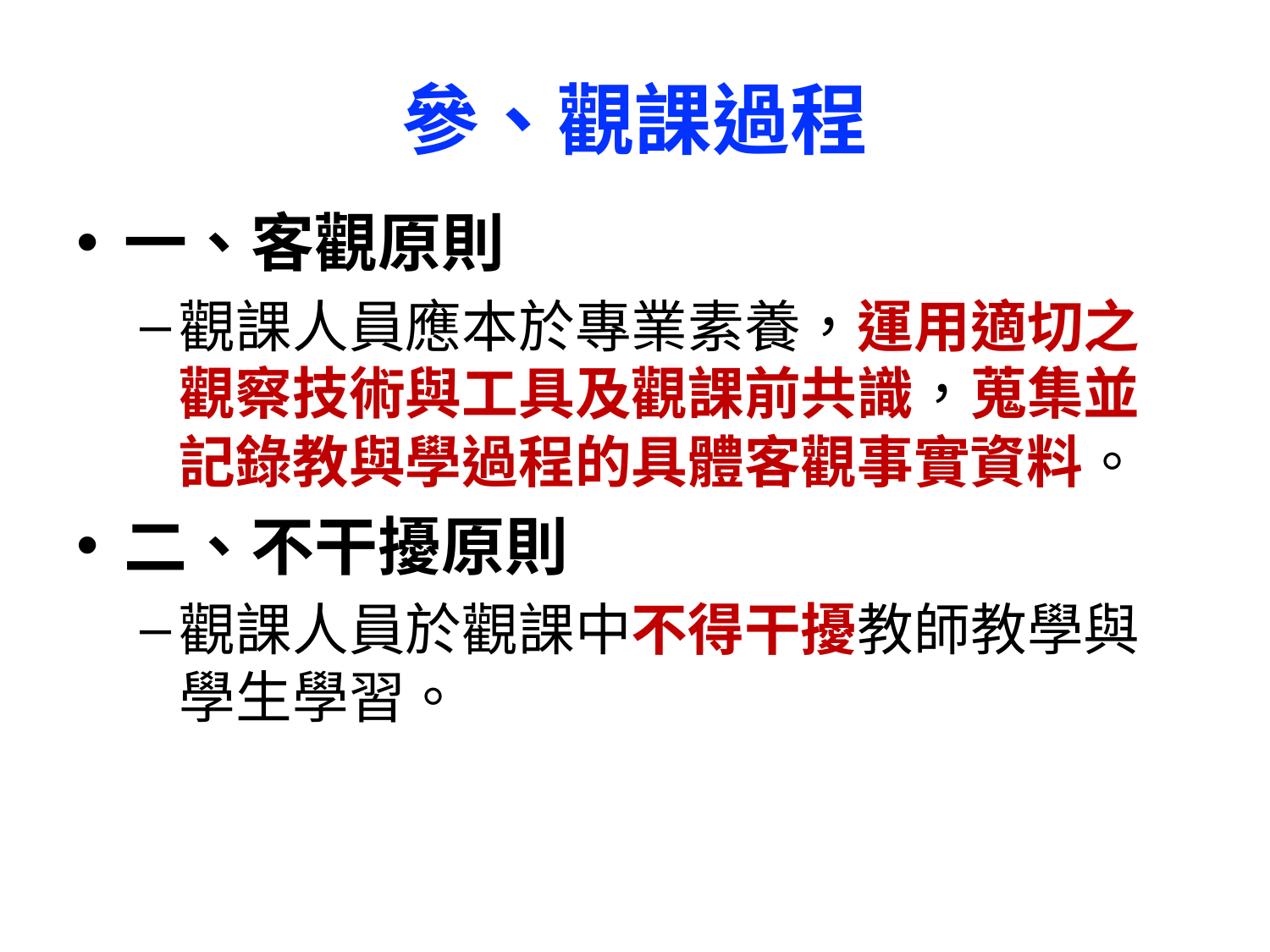

# 參、觀課過程
一、客觀原則
觀課人員應本於專業素養，運用適切之觀察技術與工具及觀課前共識，蒐集並記錄教與學過程的具體客觀事實資料。
二、不干擾原則
觀課人員於觀課中不得干擾教師教學與學生學習。